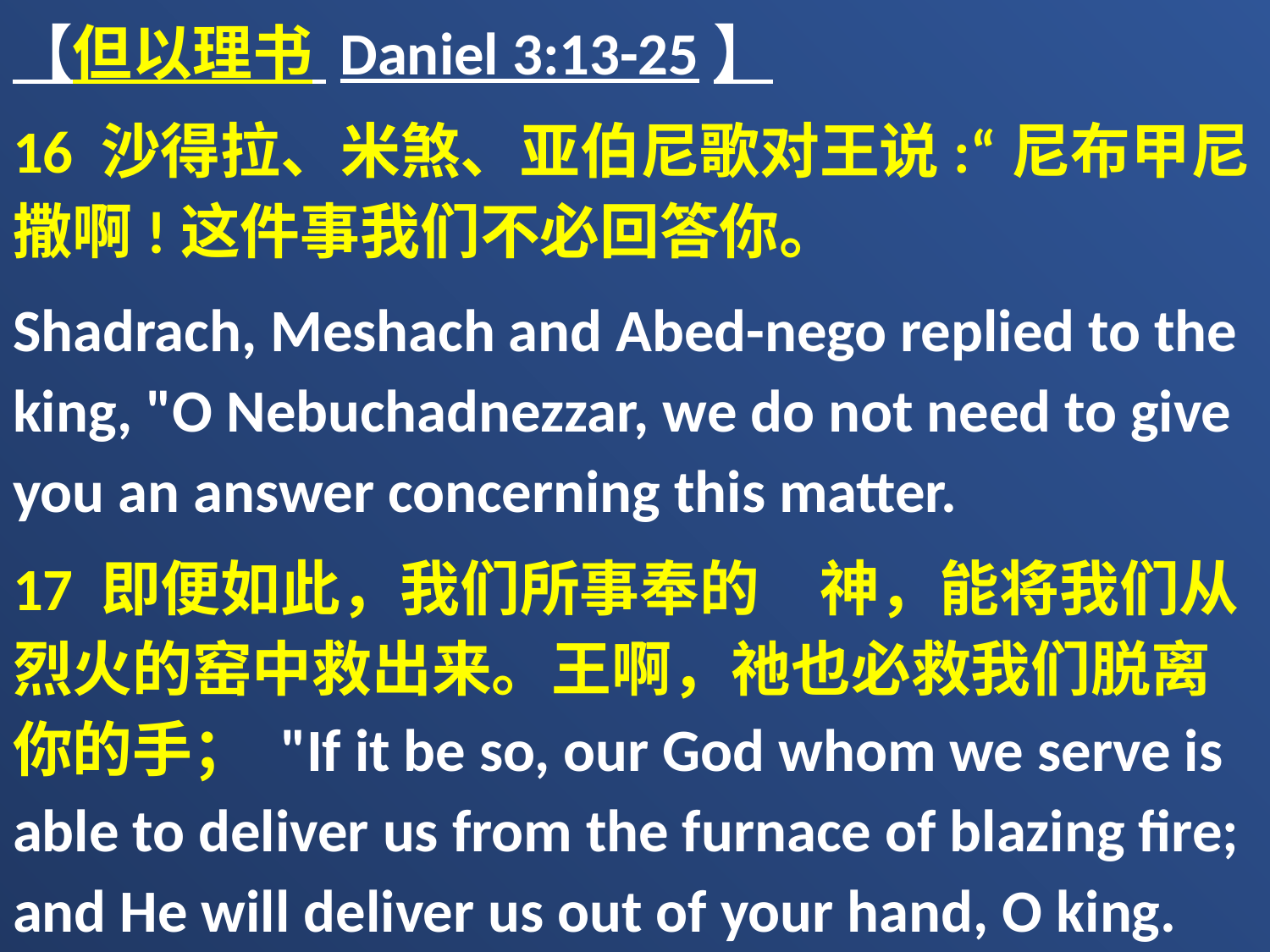

【但以理书 Daniel 3:13-25】
16 沙得拉、米煞、亚伯尼歌对王说:“尼布甲尼撒啊!这件事我们不必回答你。
Shadrach, Meshach and Abed-nego replied to the king, "O Nebuchadnezzar, we do not need to give you an answer concerning this matter.
17 即便如此，我们所事奉的　神，能将我们从烈火的窑中救出来。王啊，祂也必救我们脱离你的手； "If it be so, our God whom we serve is able to deliver us from the furnace of blazing fire; and He will deliver us out of your hand, O king.